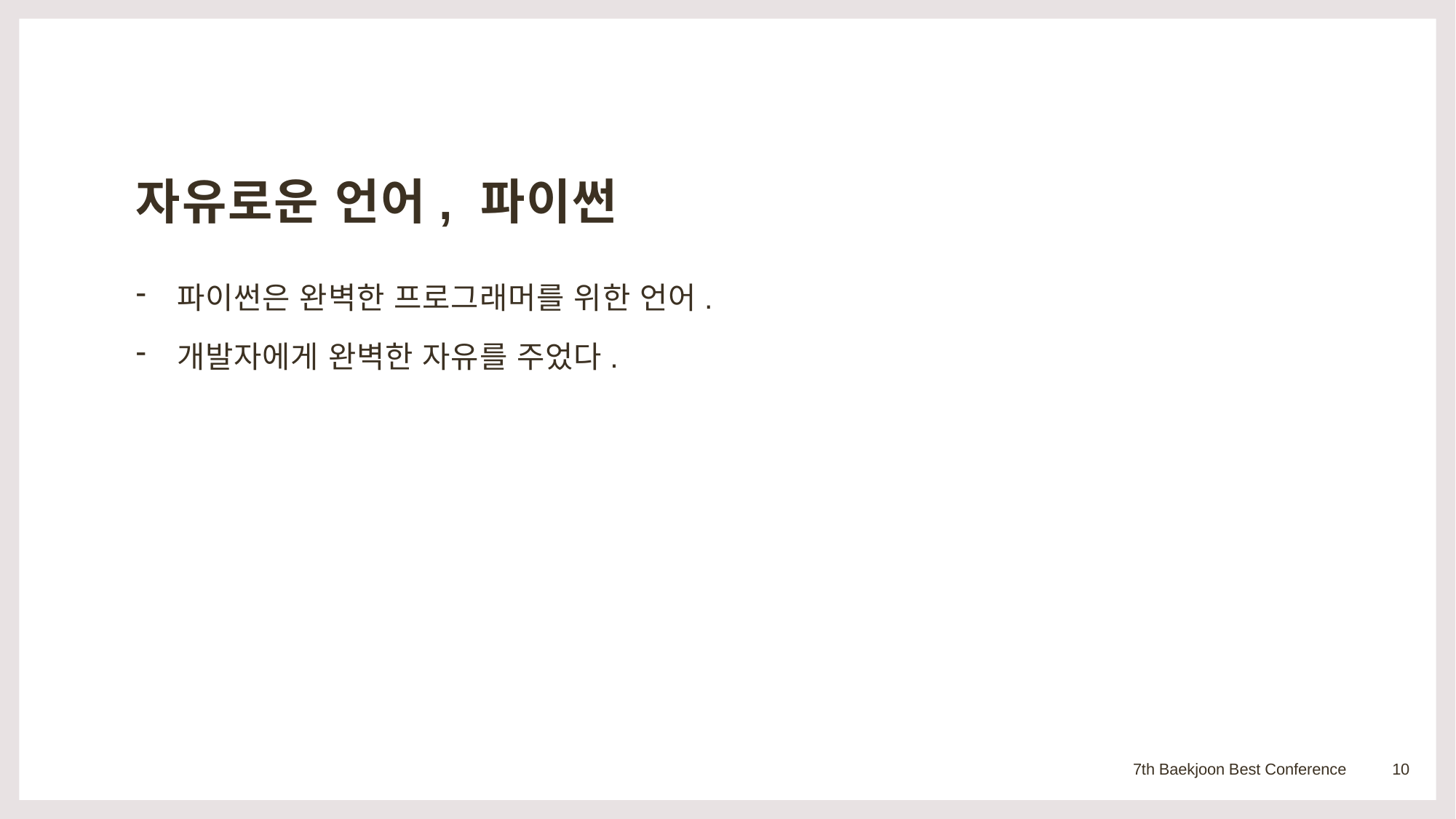

# 자유로운 언어, 파이썬
파이썬은 완벽한 프로그래머를 위한 언어.
개발자에게 완벽한 자유를 주었다.
10
7th Baekjoon Best Conference